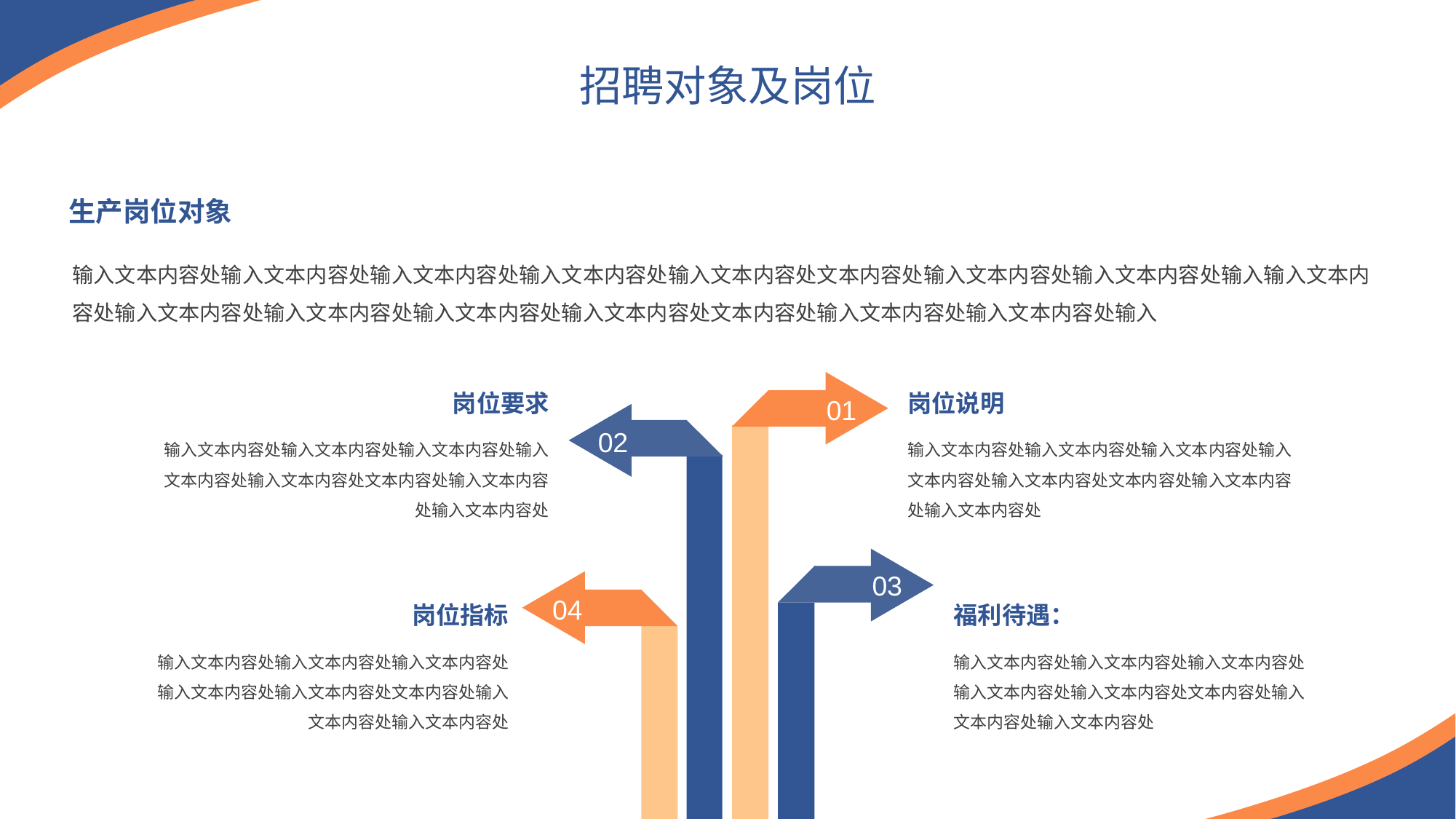

招聘对象及岗位
生产岗位对象
输入文本内容处输入文本内容处输入文本内容处输入文本内容处输入文本内容处文本内容处输入文本内容处输入文本内容处输入输入文本内容处输入文本内容处输入文本内容处输入文本内容处输入文本内容处文本内容处输入文本内容处输入文本内容处输入

岗位要求
岗位说明
01
02
输入文本内容处输入文本内容处输入文本内容处输入文本内容处输入文本内容处文本内容处输入文本内容处输入文本内容处
输入文本内容处输入文本内容处输入文本内容处输入文本内容处输入文本内容处文本内容处输入文本内容处输入文本内容处

03
04
岗位指标
福利待遇：

输入文本内容处输入文本内容处输入文本内容处输入文本内容处输入文本内容处文本内容处输入文本内容处输入文本内容处
输入文本内容处输入文本内容处输入文本内容处输入文本内容处输入文本内容处文本内容处输入文本内容处输入文本内容处